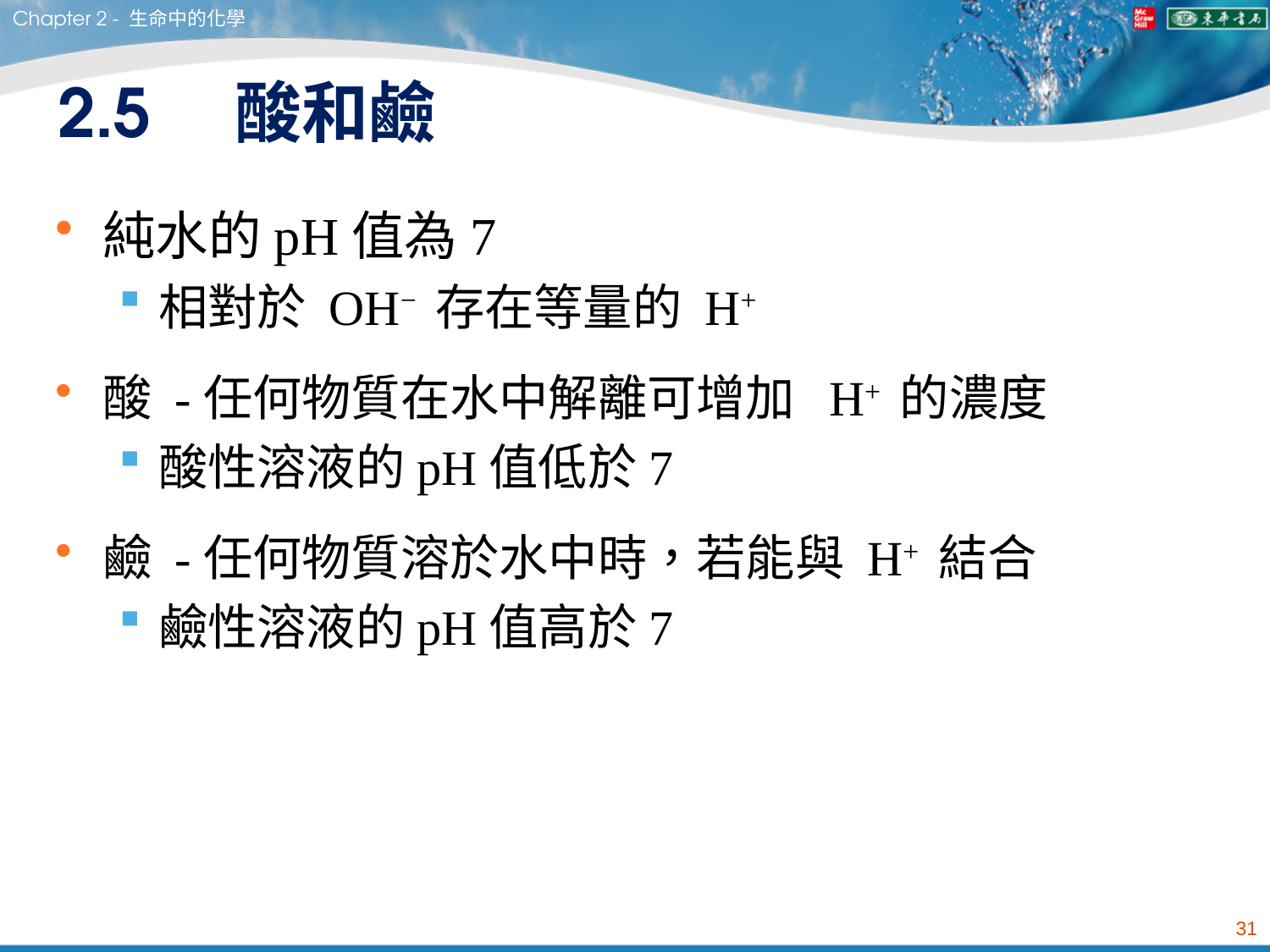

Chapter 2 - 生命中的化學
# 2.5　酸和鹼
純水的pH值為7
相對於 OH− 存在等量的 H+
酸 -任何物質在水中解離可增加  H+ 的濃度
酸性溶液的pH值低於7
鹼 -任何物質溶於水中時，若能與 H+ 結合
鹼性溶液的pH值高於7

31